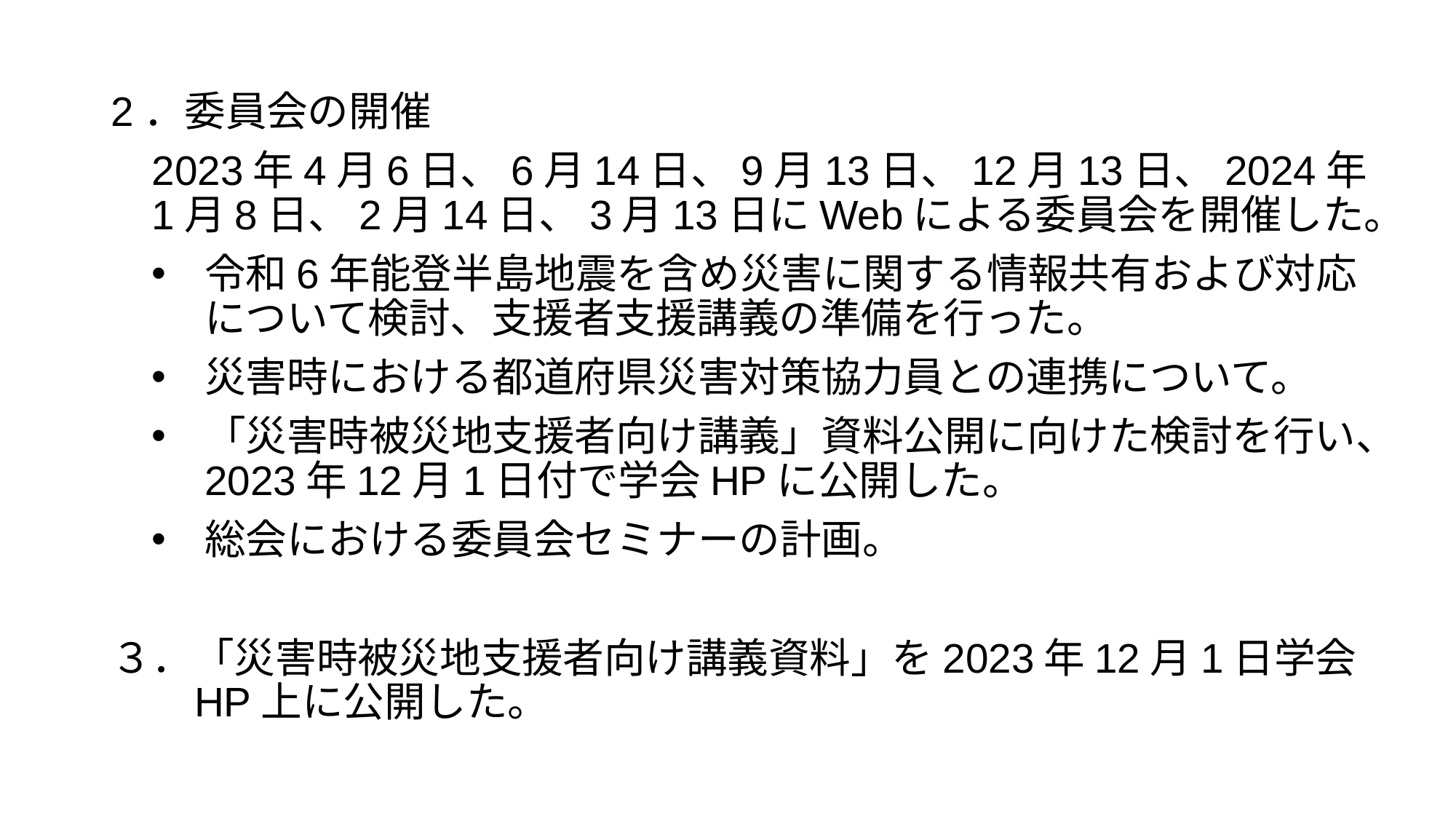

2．委員会の開催
2023年4月6日、6月14日、9月13日、12月13日、2024年1月8日、2月14日、3月13日にWebによる委員会を開催した。
令和6年能登半島地震を含め災害に関する情報共有および対応について検討、支援者支援講義の準備を行った。
災害時における都道府県災害対策協力員との連携について。
「災害時被災地支援者向け講義」資料公開に向けた検討を行い、2023年12月1日付で学会HPに公開した。
総会における委員会セミナーの計画。

３．「災害時被災地支援者向け講義資料」を2023年12月1日学会HP上に公開した。